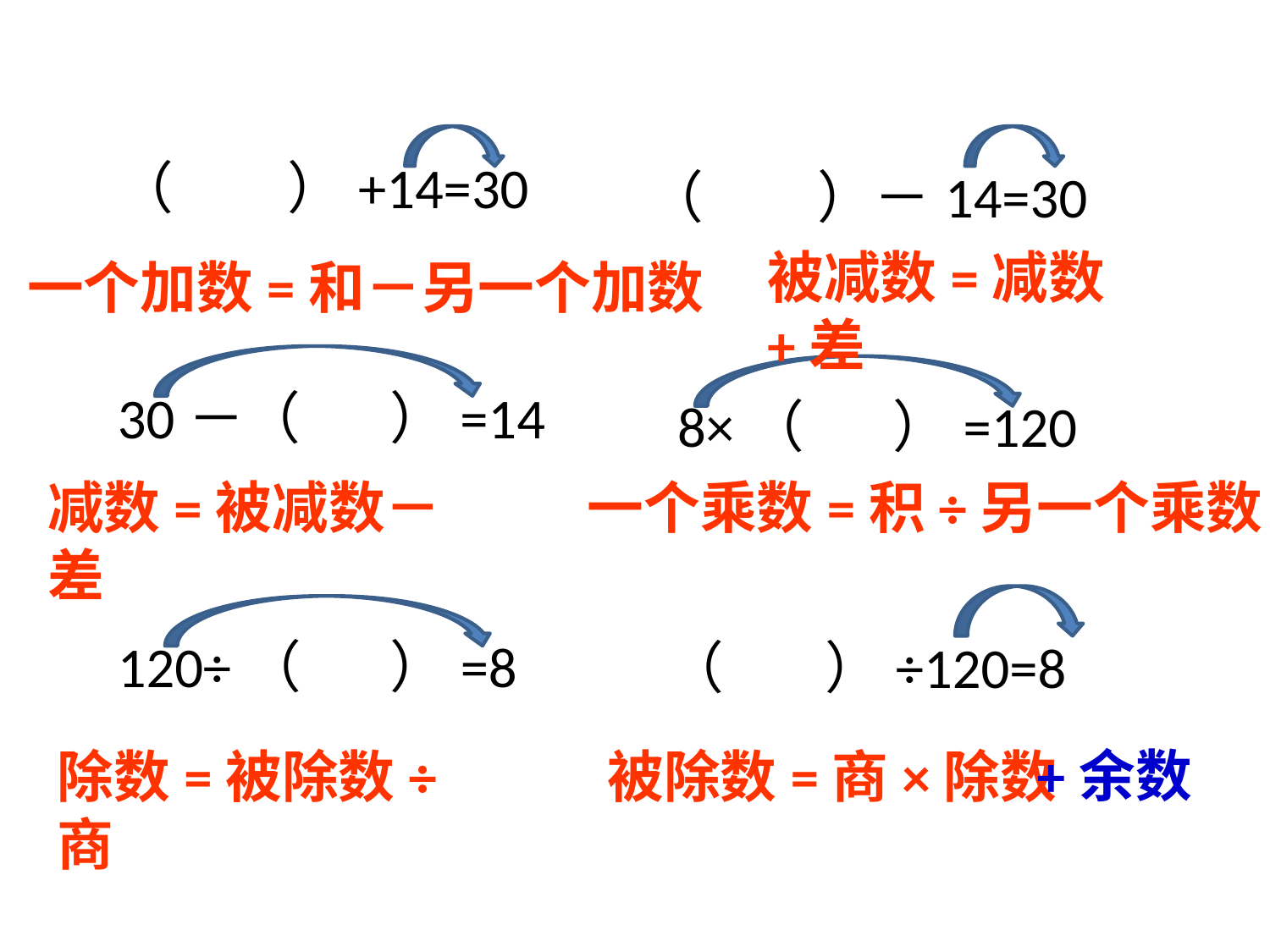

（         ）+14=30
（         ）－14=30
被减数=减数+差
一个加数=和－另一个加数

30－（       ）=14
8×（       ）=120
减数=被减数－差
一个乘数=积÷另一个乘数

120÷（       ）=8
（        ）÷120=8
+余数
除数=被除数÷商
被除数=商×除数